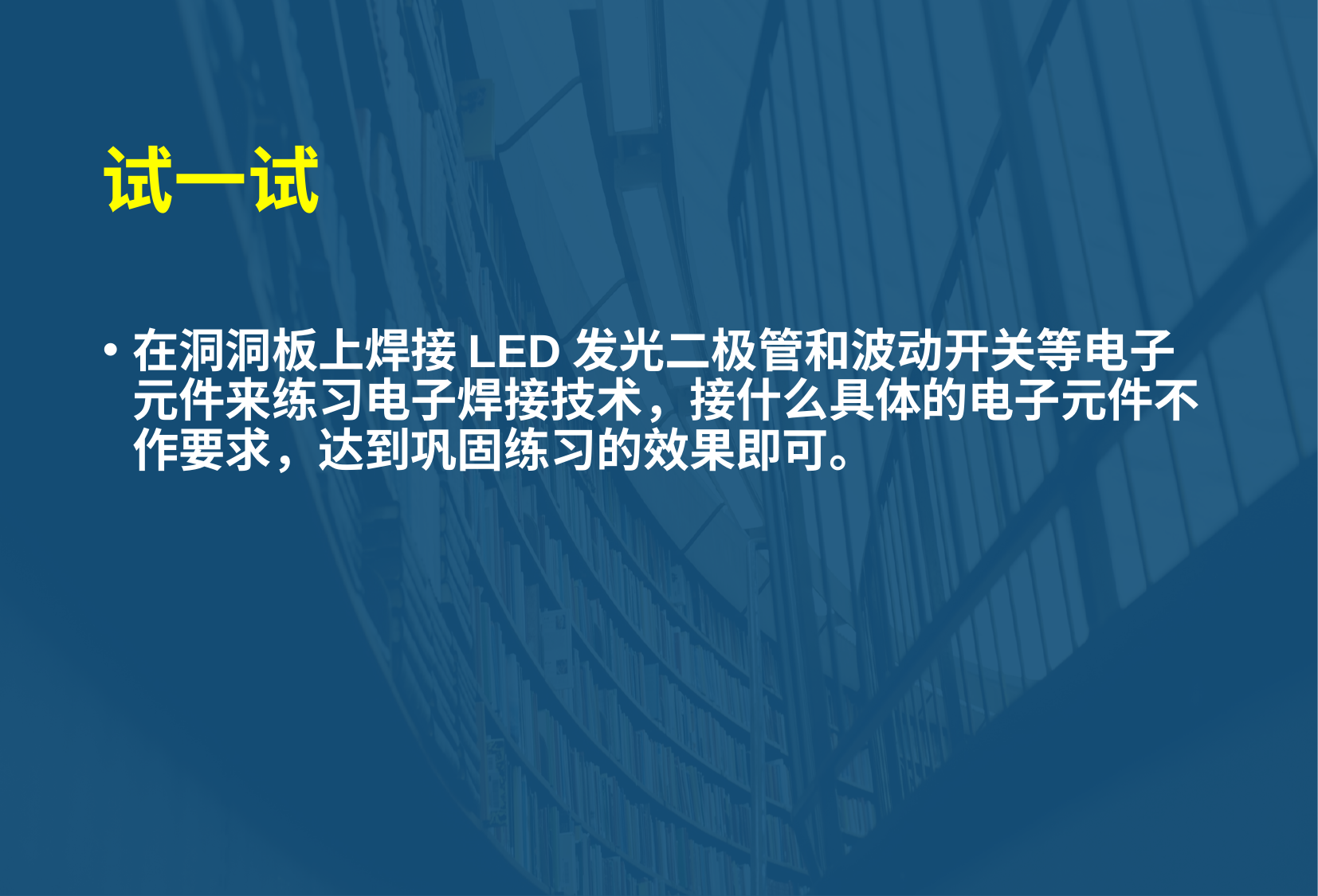

# 试一试
在洞洞板上焊接LED发光二极管和波动开关等电子元件来练习电子焊接技术，接什么具体的电子元件不作要求，达到巩固练习的效果即可。